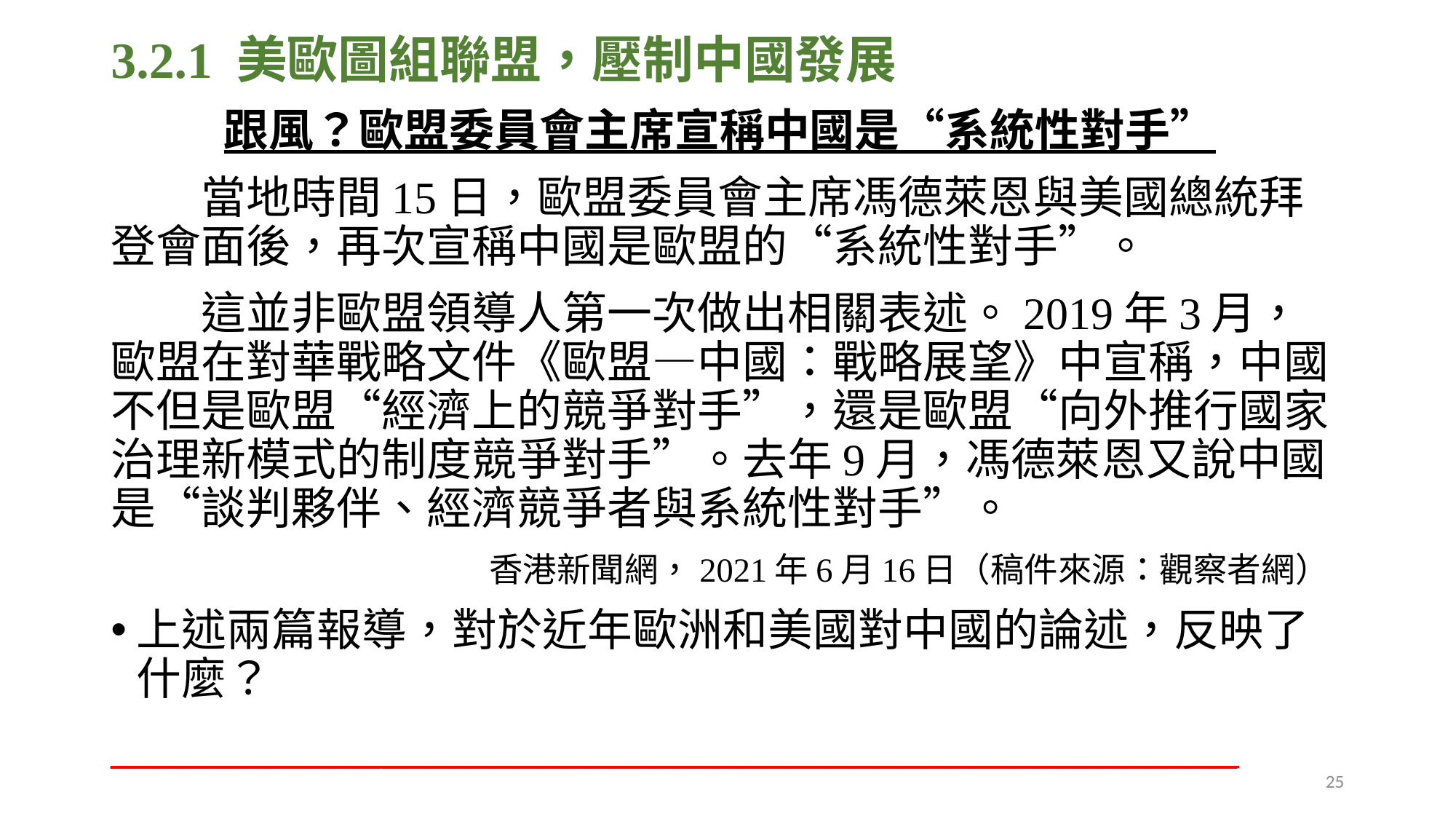

3.2.1 美歐圖組聯盟，壓制中國發展
跟風？歐盟委員會主席宣稱中國是“系統性對手”
　　當地時間15日，歐盟委員會主席馮德萊恩與美國總統拜登會面後，再次宣稱中國是歐盟的“系統性對手”。
　　這並非歐盟領導人第一次做出相關表述。2019年3月，歐盟在對華戰略文件《歐盟—中國：戰略展望》中宣稱，中國不但是歐盟“經濟上的競爭對手”，還是歐盟“向外推行國家治理新模式的制度競爭對手”。去年9月，馮德萊恩又說中國是“談判夥伴、經濟競爭者與系統性對手”。
香港新聞網，2021年6月16日（稿件來源：觀察者網）
上述兩篇報導，對於近年歐洲和美國對中國的論述，反映了什麼？
__________________________________________________

25